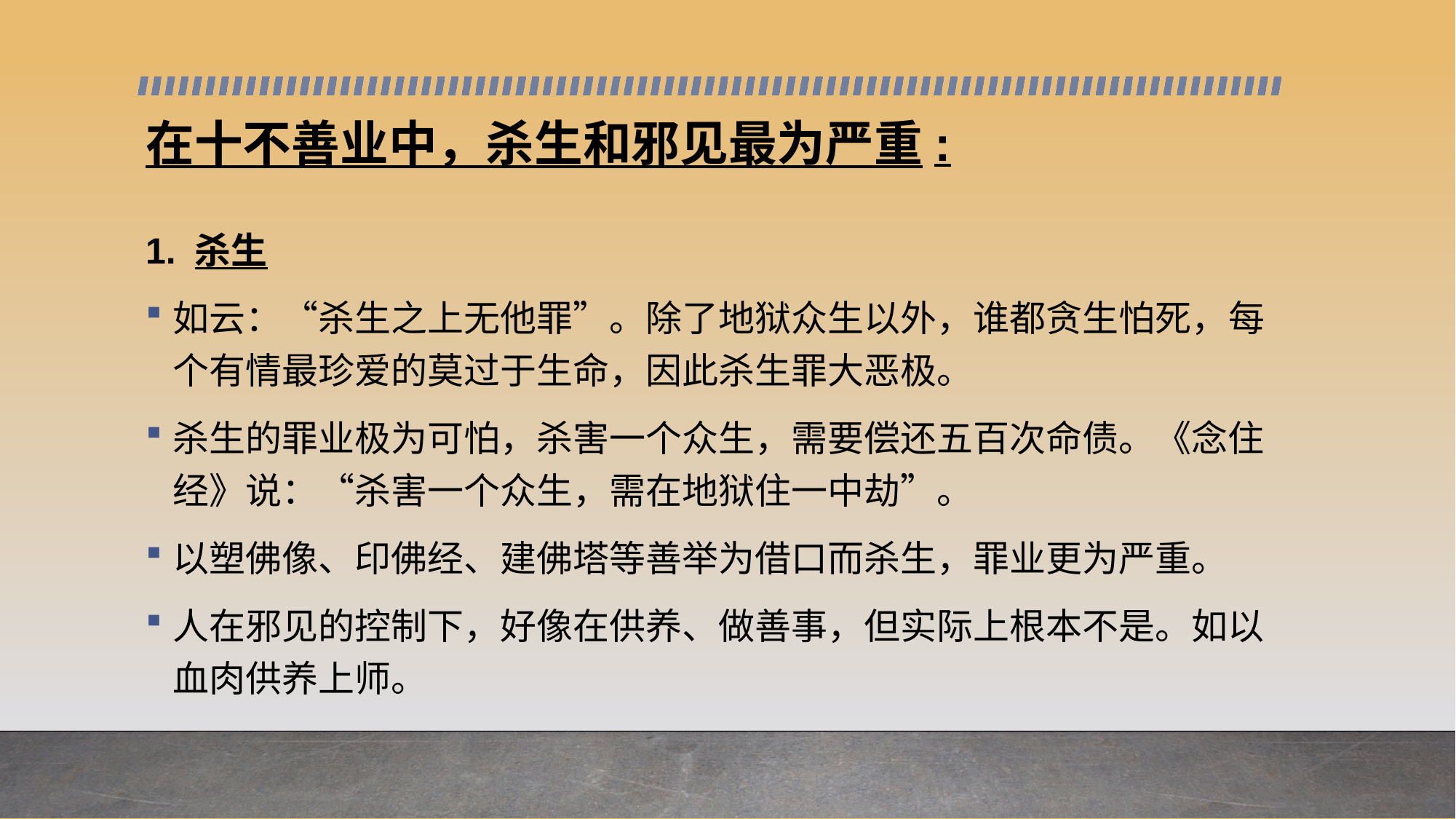

在十不善业中，杀生和邪见最为严重:
1. 杀生
如云：“杀生之上无他罪”。除了地狱众生以外，谁都贪生怕死，每个有情最珍爱的莫过于生命，因此杀生罪大恶极。
杀生的罪业极为可怕，杀害一个众生，需要偿还五百次命债。《念住经》说：“杀害一个众生，需在地狱住一中劫”。
以塑佛像、印佛经、建佛塔等善举为借口而杀生，罪业更为严重。
人在邪见的控制下，好像在供养、做善事，但实际上根本不是。如以血肉供养上师。